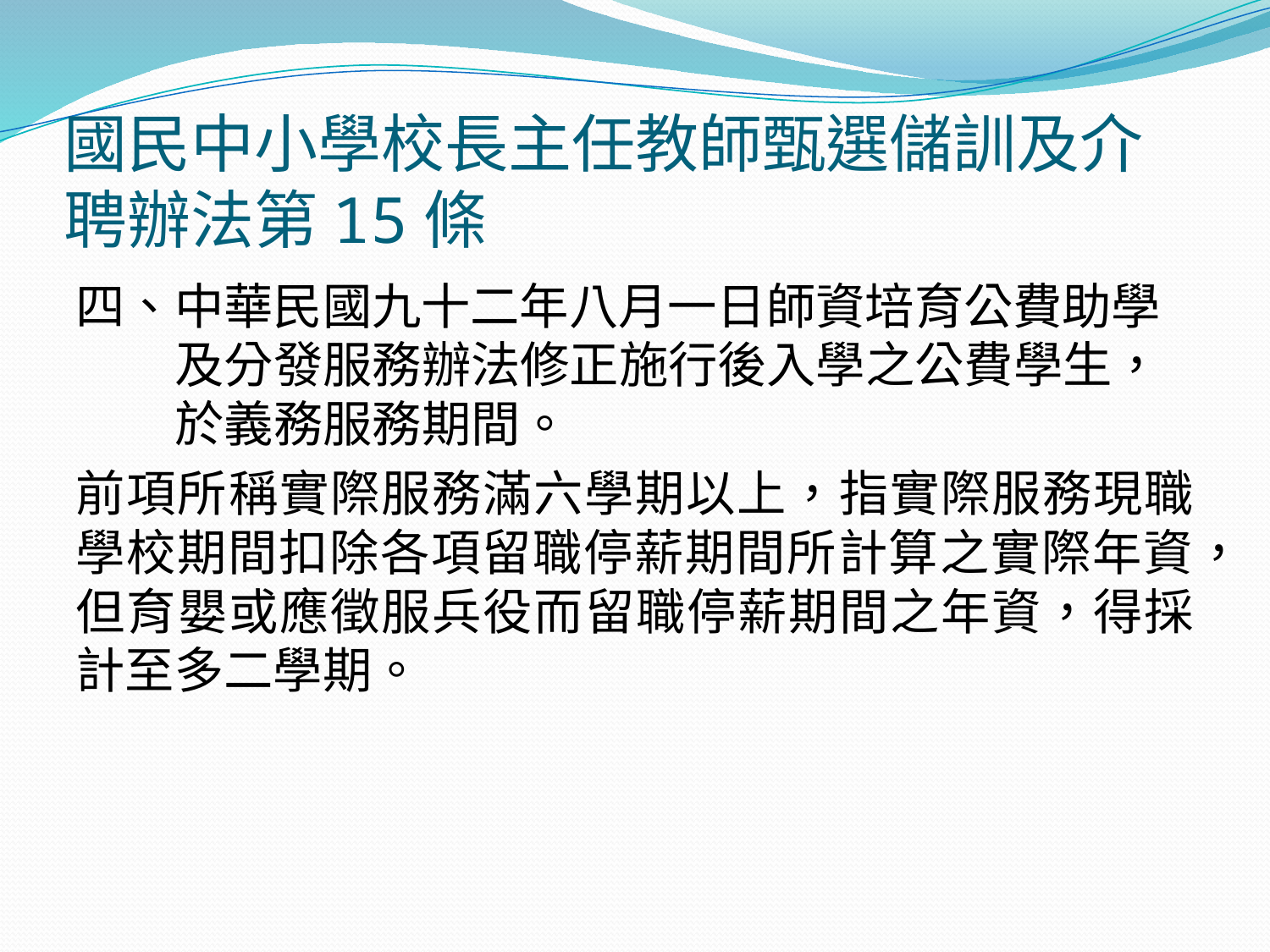

# 國民中小學校長主任教師甄選儲訓及介聘辦法第15條
四、中華民國九十二年八月一日師資培育公費助學及分發服務辦法修正施行後入學之公費學生，於義務服務期間。
前項所稱實際服務滿六學期以上，指實際服務現職學校期間扣除各項留職停薪期間所計算之實際年資，但育嬰或應徵服兵役而留職停薪期間之年資，得採計至多二學期。